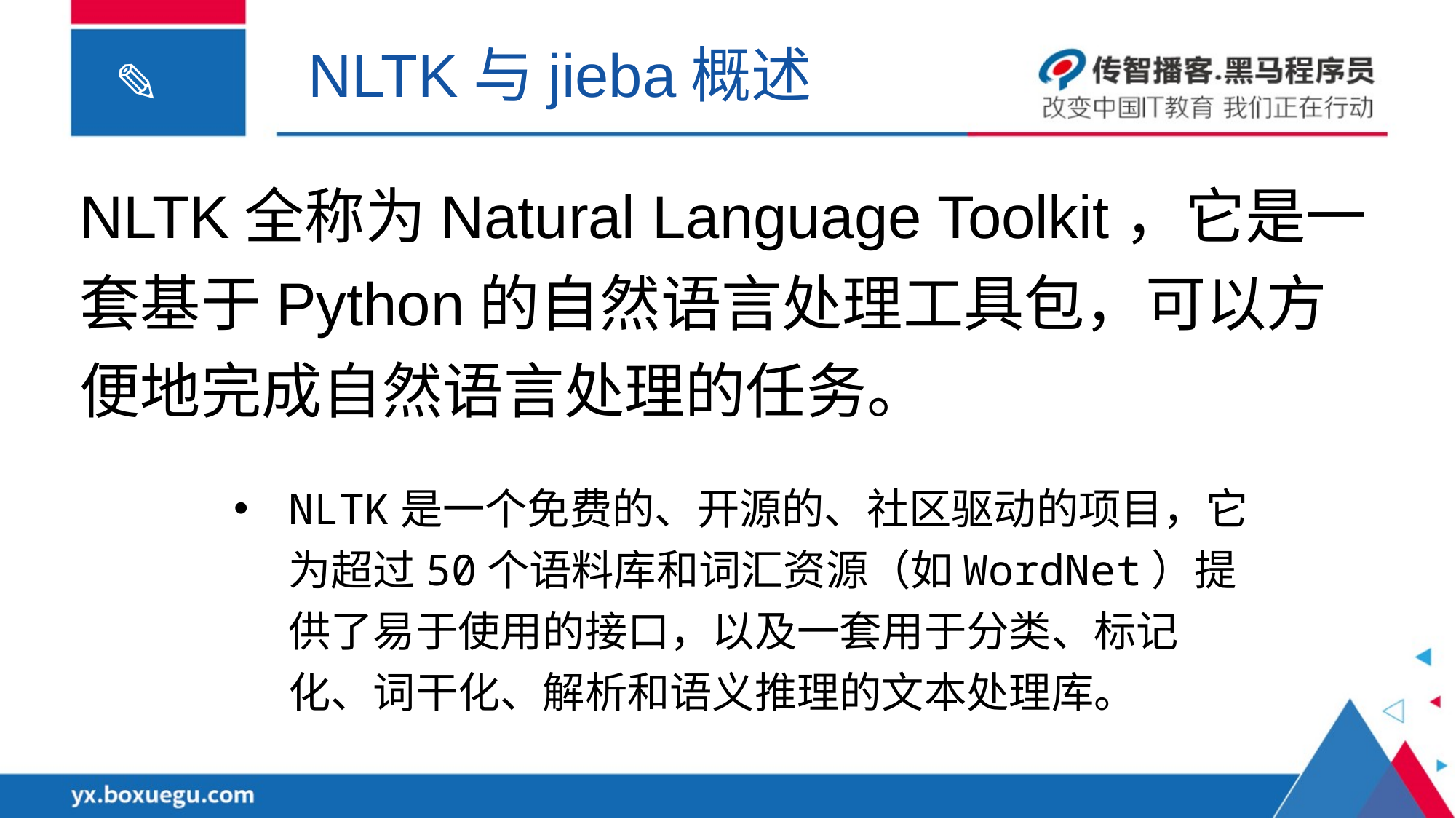

NLTK与jieba概述
NLTK全称为Natural Language Toolkit，它是一套基于Python的自然语言处理工具包，可以方便地完成自然语言处理的任务。
NLTK是一个免费的、开源的、社区驱动的项目，它为超过50个语料库和词汇资源（如WordNet）提供了易于使用的接口，以及一套用于分类、标记化、词干化、解析和语义推理的文本处理库。